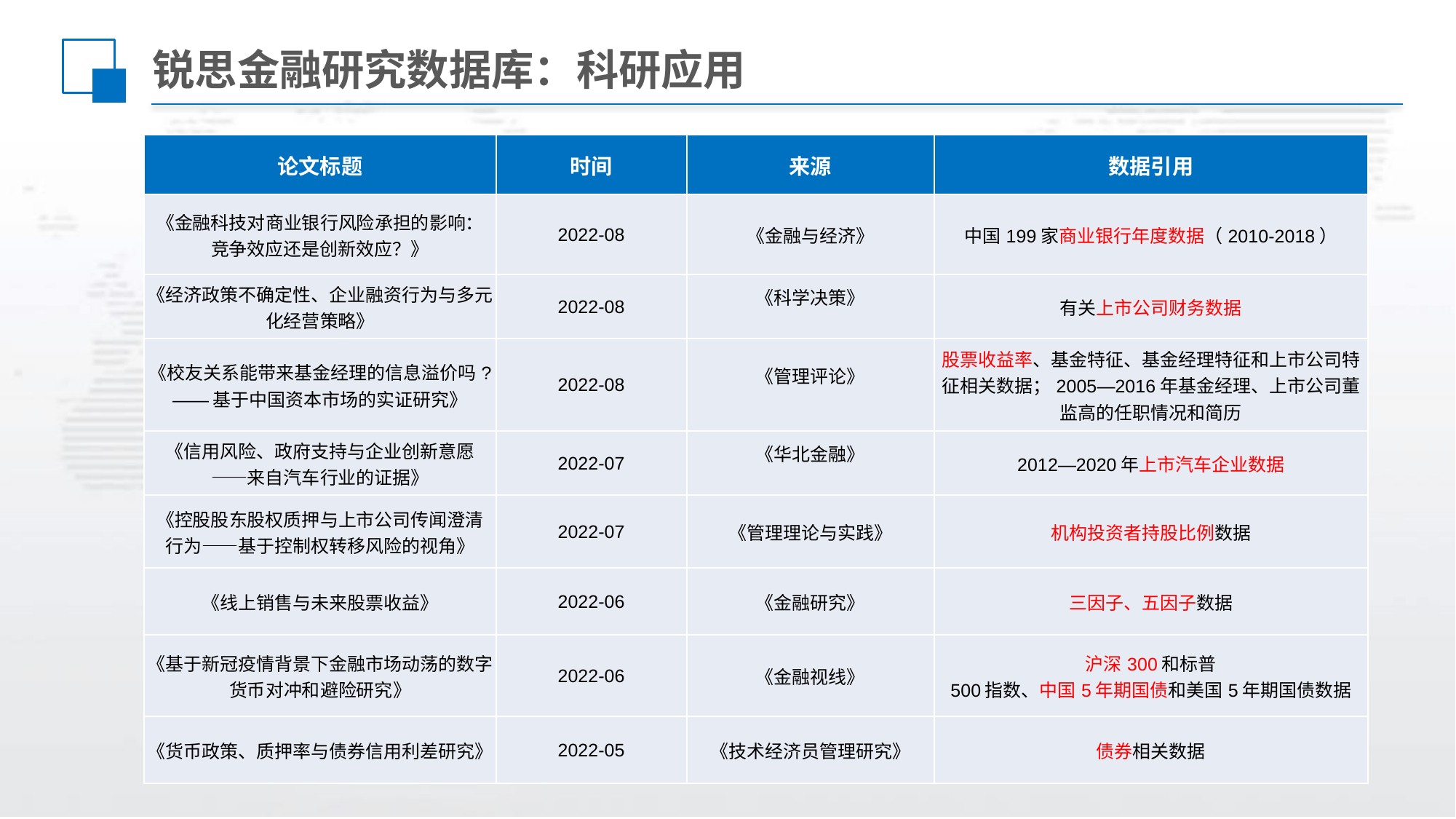

# 锐思金融研究数据库：科研应用
| 论文标题 | 时间 | 来源 | 数据引用 |
| --- | --- | --- | --- |
| 《金融科技对商业银行风险承担的影响： 竞争效应还是创新效应？》 | 2022-08 | 《金融与经济》 | 中国199家商业银行年度数据（2010-2018） |
| 《经济政策不确定性、企业融资行为与多元化经营策略》 | 2022-08 | 《科学决策》 | 有关上市公司财务数据 |
| 《校友关系能带来基金经理的信息溢价吗?——基于中国资本市场的实证研究》 | 2022-08 | 《管理评论》 | 股票收益率、基金特征、基金经理特征和上市公司特征相关数据；2005—2016年基金经理、上市公司董监高的任职情况和简历 |
| 《信用风险、政府支持与企业创新意愿 ——来自汽车行业的证据》 | 2022-07 | 《华北金融》 | 2012—2020年上市汽车企业数据 |
| 《控股股东股权质押与上市公司传闻澄清 行为——基于控制权转移风险的视角》 | 2022-07 | 《管理理论与实践》 | 机构投资者持股比例数据 |
| 《线上销售与未来股票收益》 | 2022-06 | 《金融研究》 | 三因子、五因子数据 |
| 《基于新冠疫情背景下金融市场动荡的数字货币对冲和避险研究》 | 2022-06 | 《金融视线》 | 沪深300和标普 500指数、中国5年期国债和美国5年期国债数据 |
| 《货币政策、质押率与债券信用利差研究》 | 2022-05 | 《技术经济员管理研究》 | 债券相关数据 |